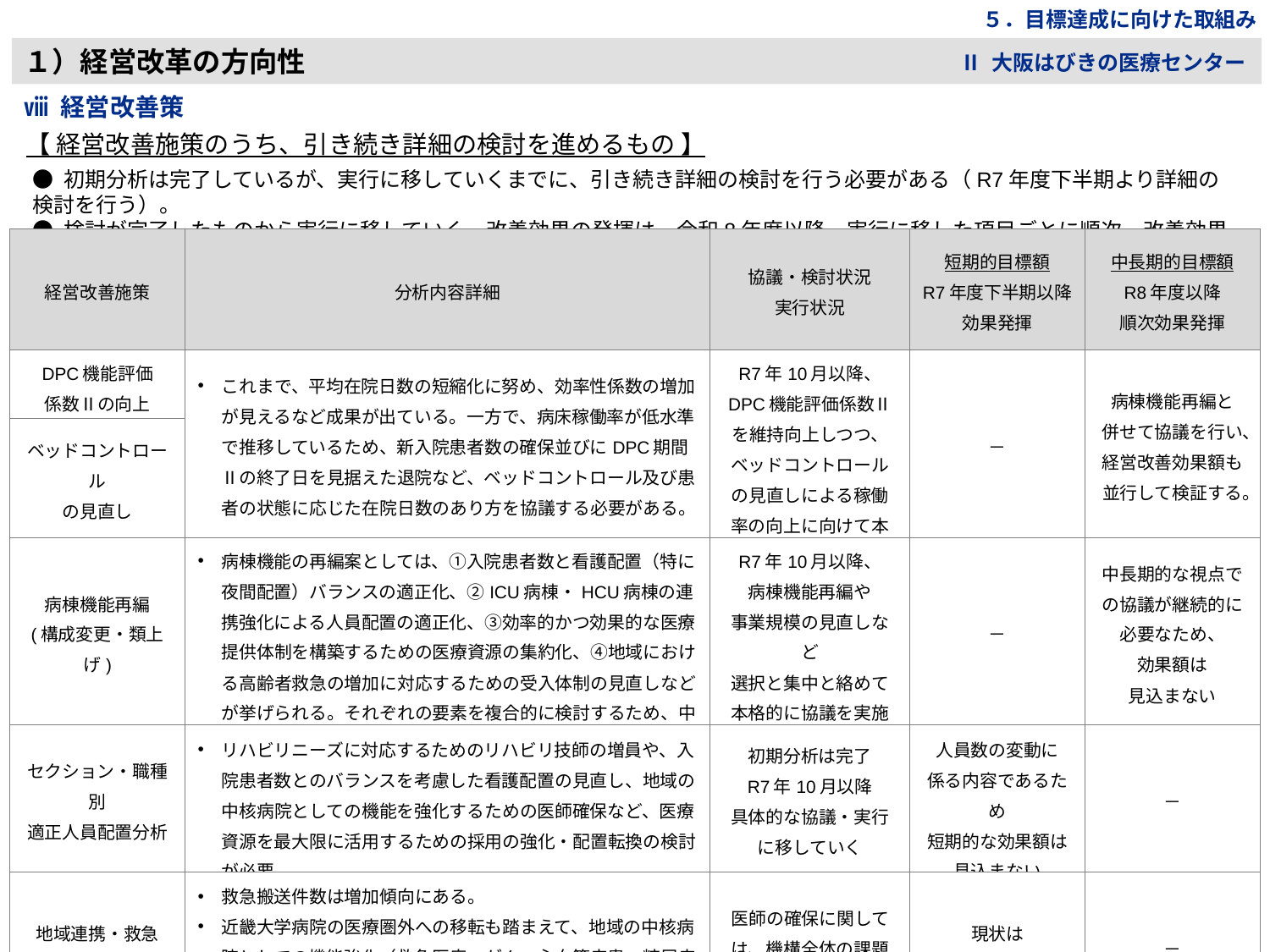

５．目標達成に向けた取組み
１）経営改革の方向性
Ⅱ 大阪はびきの医療センター
ⅷ 経営改善策
【 経営改善施策のうち、引き続き詳細の検討を進めるもの 】
● 初期分析は完了しているが、実行に移していくまでに、引き続き詳細の検討を行う必要がある（R7年度下半期より詳細の検討を行う）。
● 検討が完了したものから実行に移していく。改善効果の発揮は、令和8年度以降、実行に移した項目ごとに順次、改善効果を発揮していく。
| 経営改善施策 | 分析内容詳細 | 協議・検討状況 実行状況 | 短期的目標額 R7年度下半期以降 効果発揮 | 中長期的目標額 R8年度以降 順次効果発揮 |
| --- | --- | --- | --- | --- |
| DPC機能評価 係数Ⅱの向上 | これまで、平均在院日数の短縮化に努め、効率性係数の増加が見えるなど成果が出ている。一方で、病床稼働率が低水準で推移しているため、新入院患者数の確保並びにDPC期間Ⅱの終了日を見据えた退院など、ベッドコントロール及び患者の状態に応じた在院日数のあり方を協議する必要がある。 | R7年10月以降、 DPC機能評価係数Ⅱを維持向上しつつ、ベッドコントロールの見直しによる稼働率の向上に向けて本格的に協議を実施 | － | 病棟機能再編と 併せて協議を行い、 経営改善効果額も並行して検証する。 |
| ベッドコントロール の見直し |  |  |  |  |
| 病棟機能再編 (構成変更・類上げ) | 病棟機能の再編案としては、①入院患者数と看護配置（特に夜間配置）バランスの適正化、②ICU病棟・HCU病棟の連携強化による人員配置の適正化、③効率的かつ効果的な医療提供体制を構築するための医療資源の集約化、④地域における高齢者救急の増加に対応するための受入体制の見直しなどが挙げられる。それぞれの要素を複合的に検討するため、中長期的な視点での協議が必要。 | R7年10月以降、 病棟機能再編や 事業規模の見直しなど 選択と集中と絡めて 本格的に協議を実施 | － | 中長期的な視点での協議が継続的に 必要なため、 効果額は 見込まない |
| セクション・職種別 適正人員配置分析 | リハビリニーズに対応するためのリハビリ技師の増員や、入院患者数とのバランスを考慮した看護配置の見直し、地域の中核病院としての機能を強化するための医師確保など、医療資源を最大限に活用するための採用の強化・配置転換の検討が必要。 | 初期分析は完了 R7年10月以降 具体的な協議・実行 に移していく | 人員数の変動に 係る内容であるため 短期的な効果額は見込まない | － |
| 地域連携・救急 受入体制強化 | 救急搬送件数は増加傾向にある。 近畿大学病院の医療圏外への移転も踏まえて、地域の中核病院としての機能強化（救急医療、がん、心血管疾患、糖尿病等の生活習慣病、小児・周産期等に対する専門医療等）に継続的に努めるとともに、更なる体制強化を図る。 | 医師の確保に関しては、機構全体の課題として協議が必要 | 現状は 想定見込みが困難 | － |
30